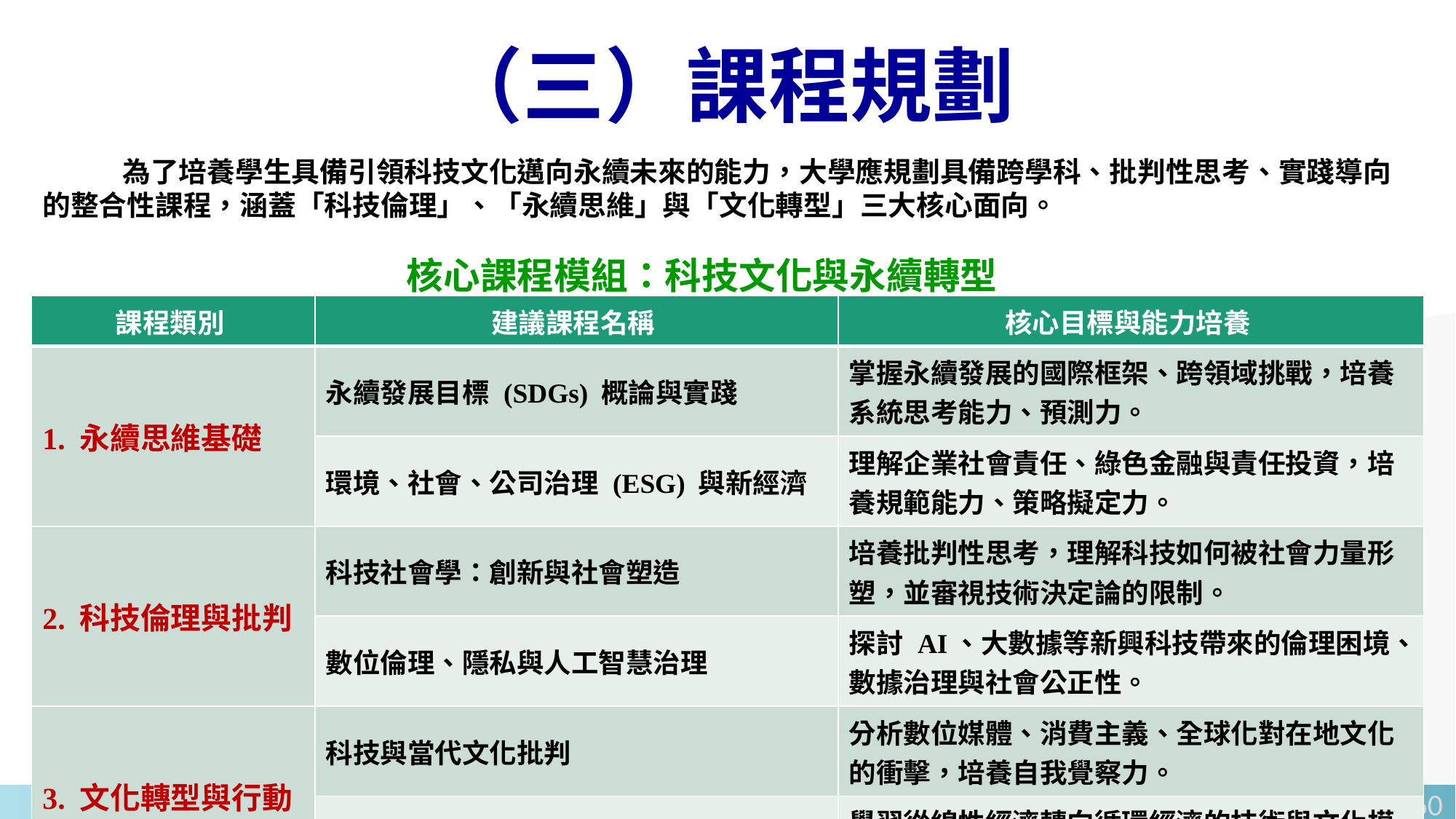

# （三）課程規劃
為了培養學生具備引領科技文化邁向永續未來的能力，大學應規劃具備跨學科、批判性思考、實踐導向的整合性課程，涵蓋「科技倫理」、「永續思維」與「文化轉型」三大核心面向。
核心課程模組：科技文化與永續轉型
| 課程類別 | 建議課程名稱 | 核心目標與能力培養 |
| --- | --- | --- |
| 1. 永續思維基礎 | 永續發展目標 (SDGs) 概論與實踐 | 掌握永續發展的國際框架、跨領域挑戰，培養系統思考能力、預測力。 |
|  | 環境、社會、公司治理 (ESG) 與新經濟 | 理解企業社會責任、綠色金融與責任投資，培養規範能力、策略擬定力。 |
| 2. 科技倫理與批判 | 科技社會學：創新與社會塑造 | 培養批判性思考，理解科技如何被社會力量形塑，並審視技術決定論的限制。 |
|  | 數位倫理、隱私與人工智慧治理 | 探討 AI、大數據等新興科技帶來的倫理困境、數據治理與社會公正性。 |
| 3. 文化轉型與行動 | 科技與當代文化批判 | 分析數位媒體、消費主義、全球化對在地文化的衝擊，培養自我覺察力。 |
|  | 循環經濟與永續設計 | 學習從線性經濟轉向循環經濟的技術與文化模式，培養跨域整合與問題解決力。 |
60